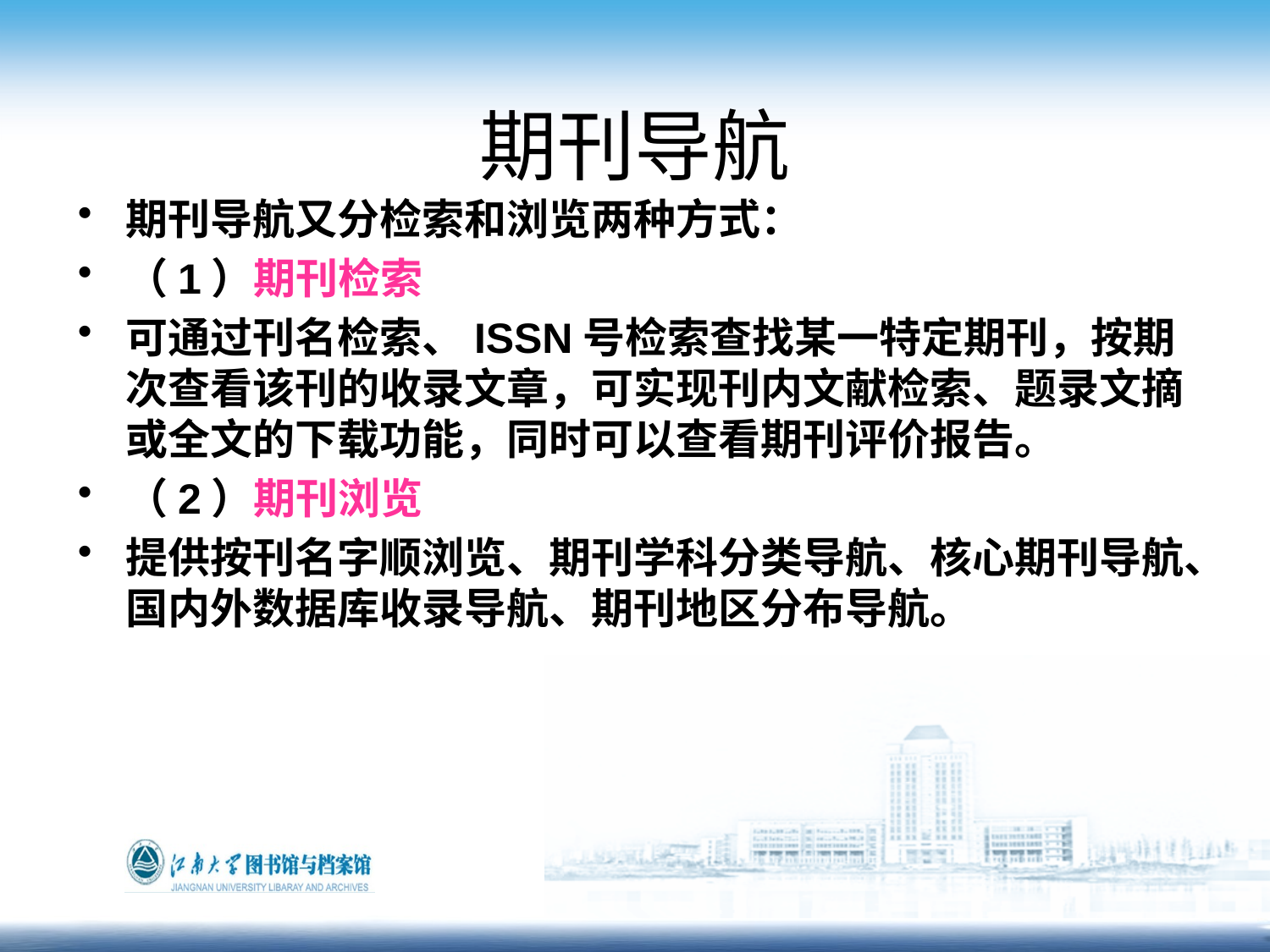

# 期刊导航
期刊导航又分检索和浏览两种方式：
（1）期刊检索
可通过刊名检索、ISSN号检索查找某一特定期刊，按期次查看该刊的收录文章，可实现刊内文献检索、题录文摘或全文的下载功能，同时可以查看期刊评价报告。
（2）期刊浏览
提供按刊名字顺浏览、期刊学科分类导航、核心期刊导航、国内外数据库收录导航、期刊地区分布导航。